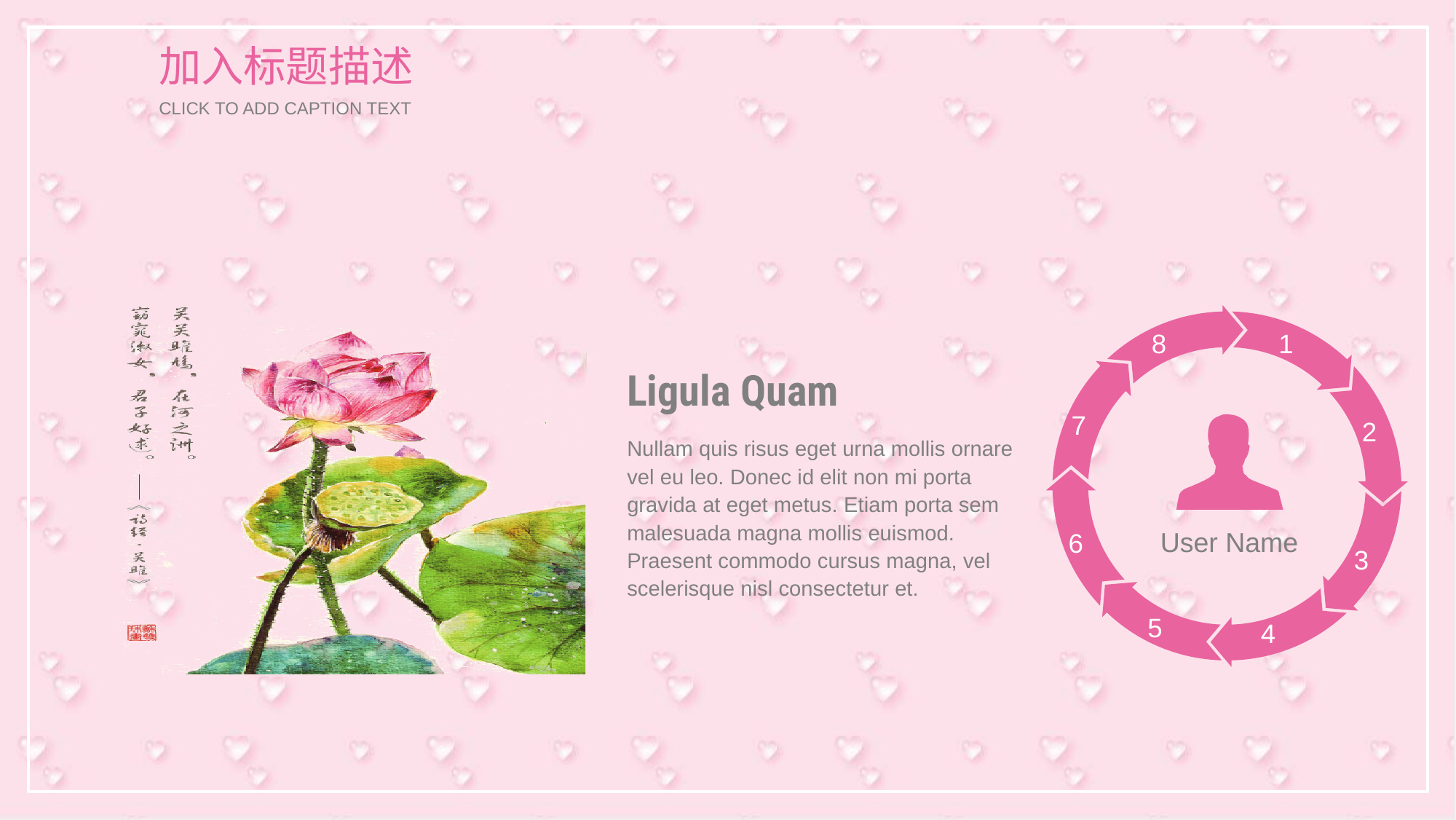

加入标题描述
CLICK TO ADD CAPTION TEXT

8

1

7

2

6

3

4

5

User Name
Ligula Quam
Nullam quis risus eget urna mollis ornare vel eu leo. Donec id elit non mi porta gravida at eget metus. Etiam porta sem malesuada magna mollis euismod. Praesent commodo cursus magna, vel scelerisque nisl consectetur et.